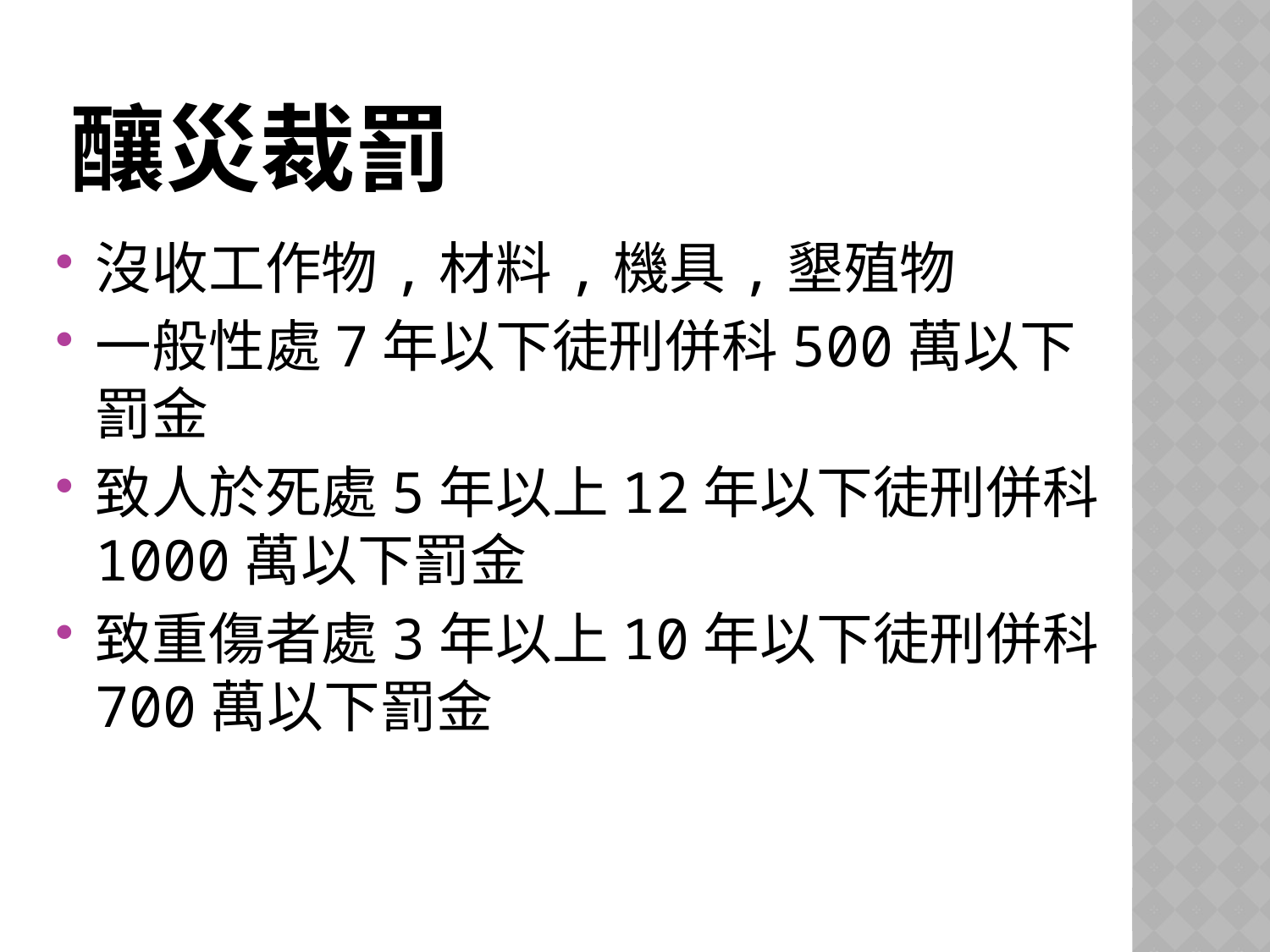

# 釀災裁罰
沒收工作物,材料,機具,墾殖物
一般性處7年以下徒刑併科500萬以下罰金
致人於死處5年以上12年以下徒刑併科1000萬以下罰金
致重傷者處3年以上10年以下徒刑併科700萬以下罰金